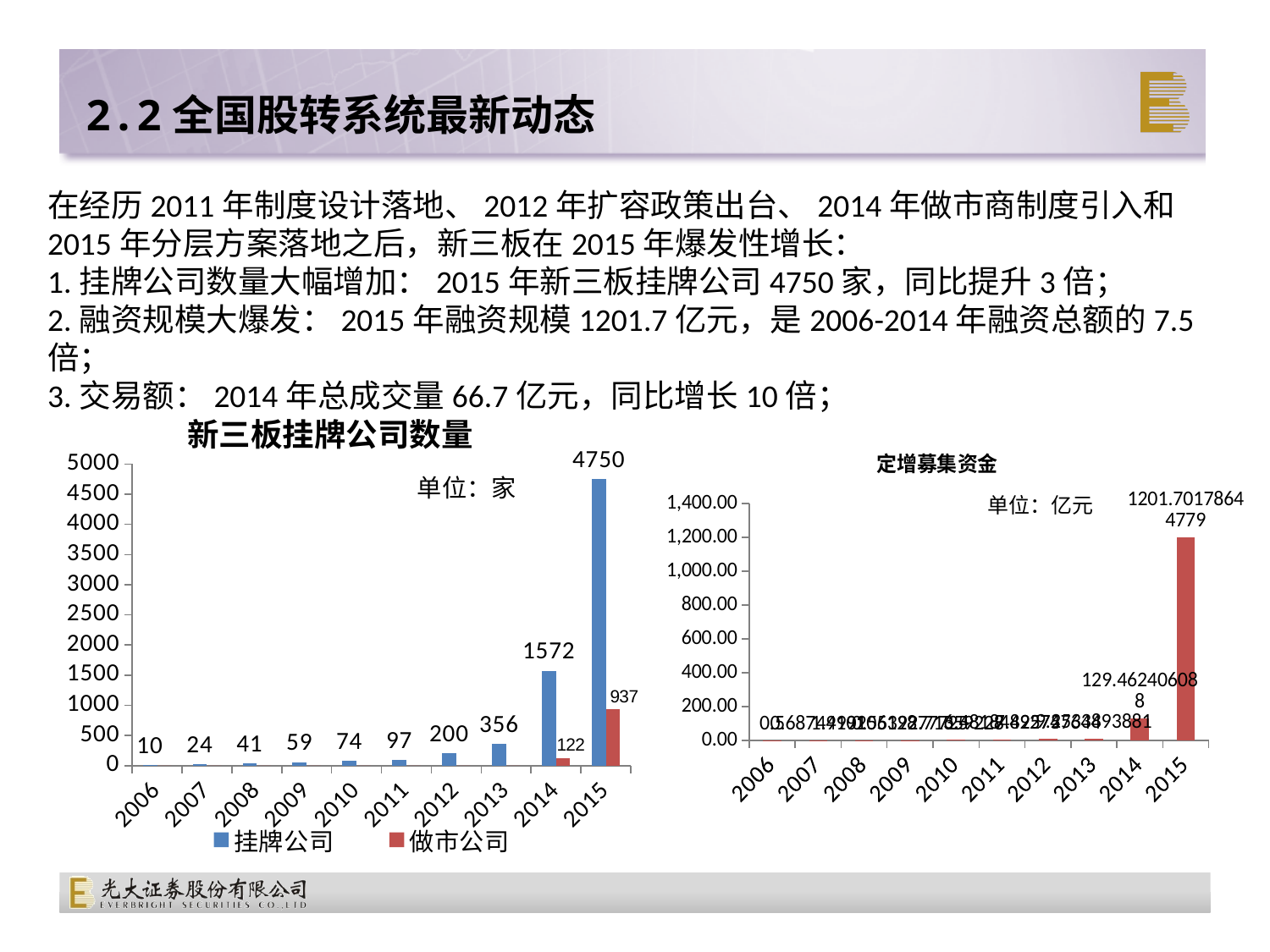

# 2.2全国股转系统最新动态
在经历2011年制度设计落地、2012年扩容政策出台、2014年做市商制度引入和2015年分层方案落地之后，新三板在2015年爆发性增长：
1.挂牌公司数量大幅增加：2015年新三板挂牌公司4750家，同比提升3倍；
2.融资规模大爆发：2015年融资规模1201.7亿元，是2006-2014年融资总额的7.5倍；
3.交易额：2014年总成交量66.7亿元，同比增长10倍；
新三板挂牌公司数量

### Chart

| Category | 挂牌公司 | 做市公司 |
|---|---|---|
| 2006 | 10.0 | 0.0 |
| 2007 | 24.0 | 0.0 |
| 2008 | 41.0 | 0.0 |
| 2009 | 59.0 | 0.0 |
| 2010 | 74.0 | 0.0 |
| 2011 | 97.0 | 0.0 |
| 2012 | 200.0 | 0.0 |
| 2013 | 356.0 | 0.0 |
| 2014 | 1572.0 | 122.0 |
| 2015 | 4750.0 | 937.0 |

### Chart:

| Category | 定增募集资金 |
|---|---|
| 2006 | 0.5 |
| 2007 | 0.68749191 |
| 2008 | 1.490205128 |
| 2009 | 0.5639277725 |
| 2010 | 2.71359228 |
| 2011 | 6.4818449274 |
| 2012 | 7.825757644 |
| 2013 | 9.2533893881 |
| 2014 | 129.462406088 |
| 2015 | 1201.70178644779 |
单位：家
单位：亿元